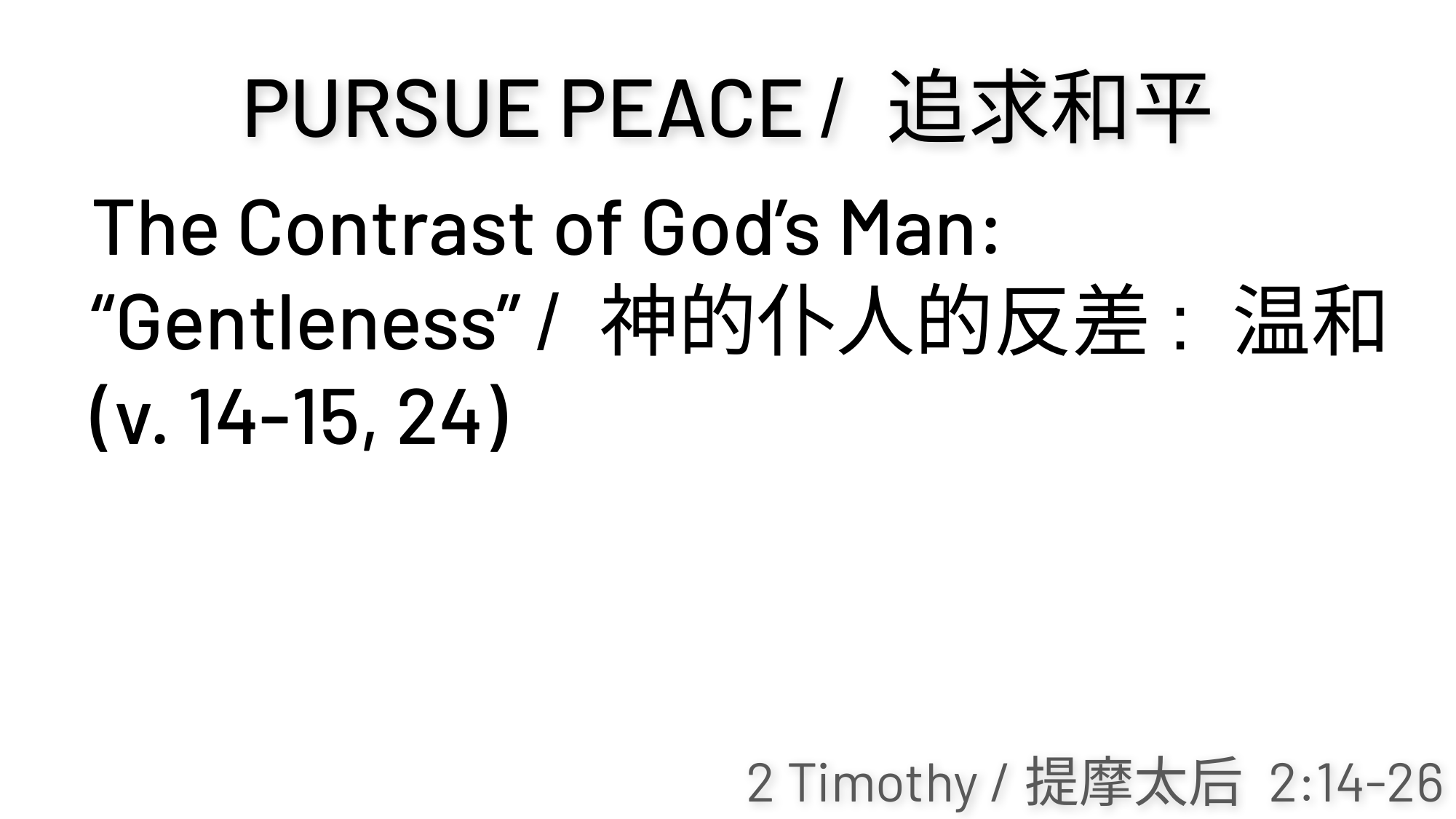

PURSUE PEACE / 追求和平
The Contrast of God’s Man: “Gentleness” / 神的仆人的反差: 温和 (v. 14-15, 24)

2 Timothy /提摩太后 2:14-26